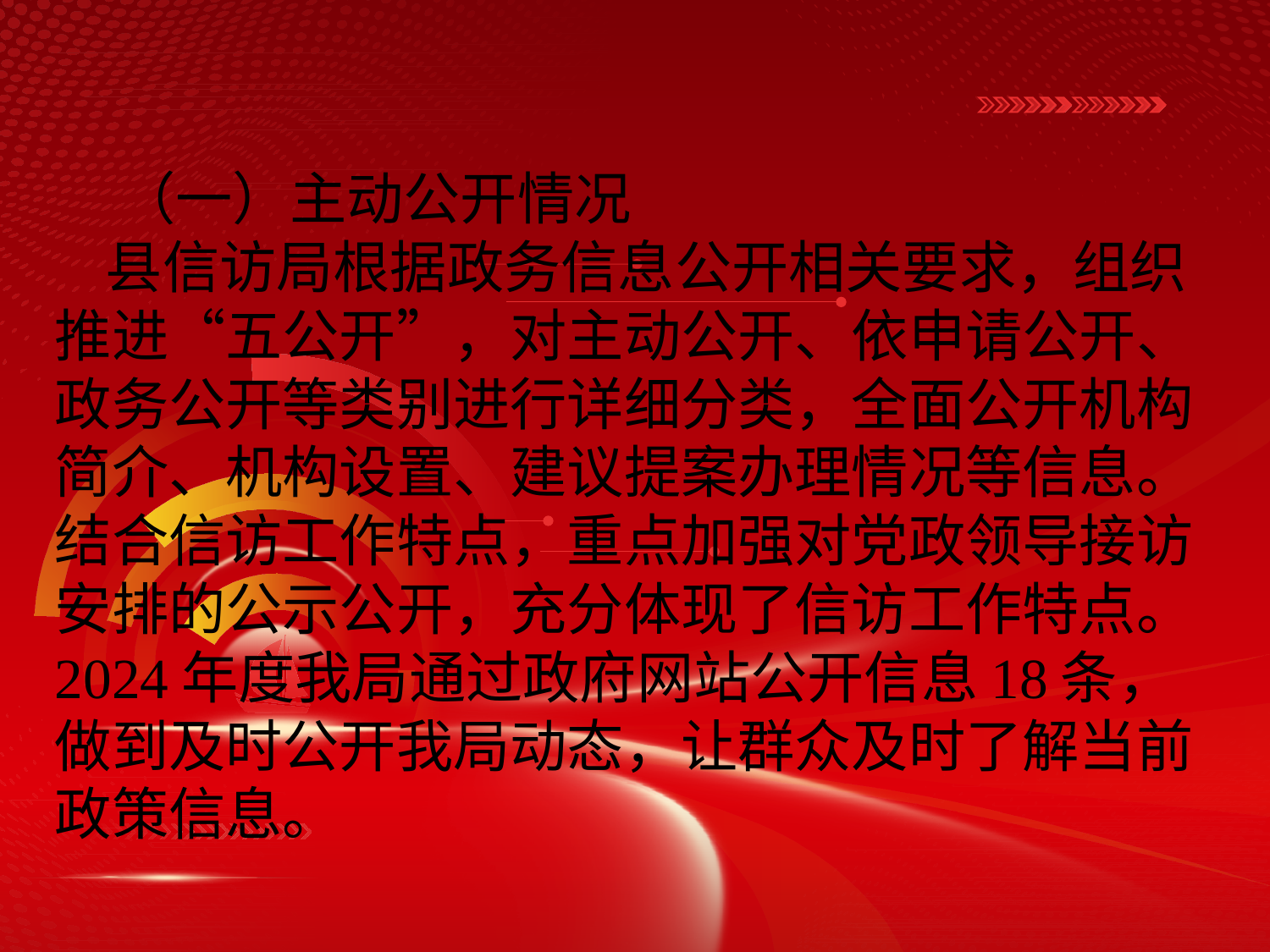

# （一）主动公开情况 县信访局根据政务信息公开相关要求，组织推进“五公开”，对主动公开、依申请公开、政务公开等类别进行详细分类，全面公开机构简介、机构设置、建议提案办理情况等信息。结合信访工作特点，重点加强对党政领导接访安排的公示公开，充分体现了信访工作特点。2024年度我局通过政府网站公开信息18条，做到及时公开我局动态，让群众及时了解当前政策信息。